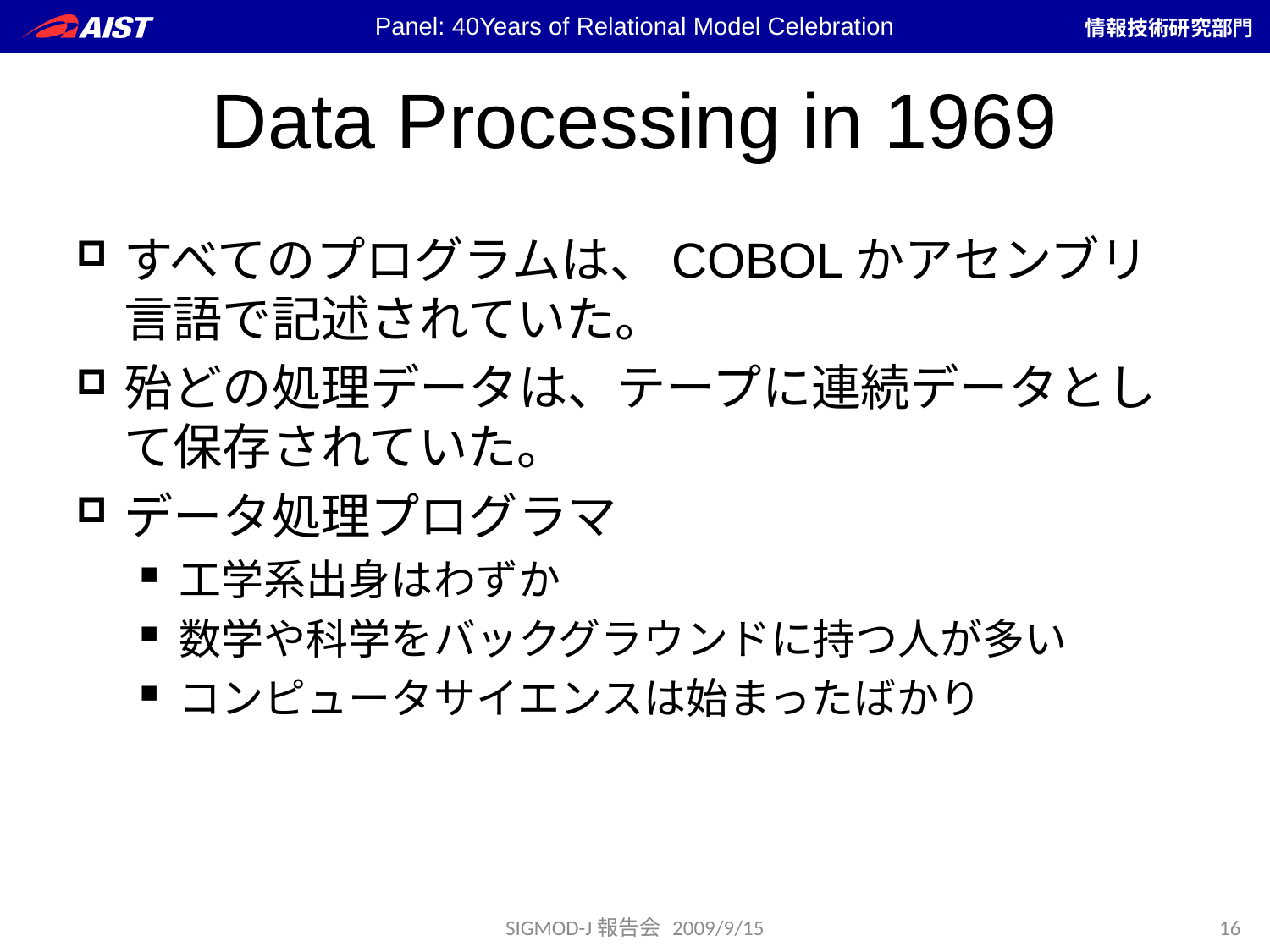

Panel: 40Years of Relational Model Celebration
# Data Processing in 1969
すべてのプログラムは、COBOLかアセンブリ言語で記述されていた。
殆どの処理データは、テープに連続データとして保存されていた。
データ処理プログラマ
工学系出身はわずか
数学や科学をバックグラウンドに持つ人が多い
コンピュータサイエンスは始まったばかり
SIGMOD-J報告会 2009/9/15
16